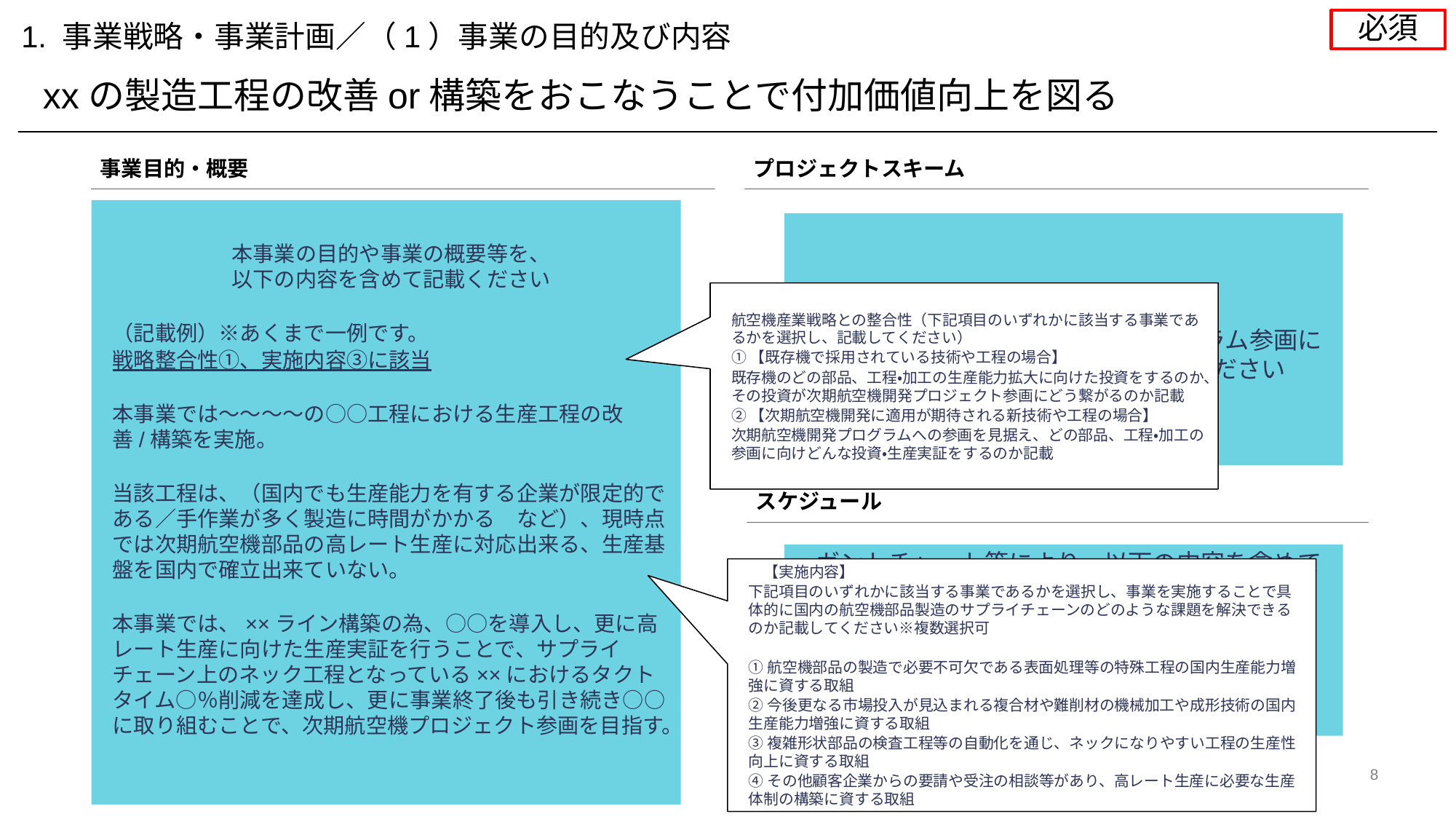

必須
1. 事業戦略・事業計画／（1）事業の目的及び内容
xxの製造工程の改善or構築をおこなうことで付加価値向上を図る
事業目的・概要
プロジェクトスキーム
本事業の目的や事業の概要等を、
以下の内容を含めて記載ください

（記載例）※あくまで一例です。
戦略整合性①、実施内容③に該当

本事業では～～～～の○○工程における生産工程の改善/構築を実施。

当該工程は、（国内でも生産能力を有する企業が限定的である／手作業が多く製造に時間がかかる　など）、現時点では次期航空機部品の高レート生産に対応出来る、生産基盤を国内で確立出来ていない。

本事業では、××ライン構築の為、○○を導入し、更に高レート生産に向けた生産実証を行うことで、サプライチェーン上のネック工程となっている××におけるタクトタイム○％削減を達成し、更に事業終了後も引き続き○○に取り組むことで、次期航空機プロジェクト参画を目指す。

本事業の位置付けや
事業終了後の次期航空機開発プログラム参画に
向けたスキームの概略等を記載ください
航空機産業戦略との整合性（下記項目のいずれかに該当する事業であるかを選択し、記載してください）
①【既存機で採用されている技術や工程の場合】
既存機のどの部品、工程・加工の生産能力拡大に向けた投資をするのか、その投資が次期航空機開発プロジェクト参画にどう繋がるのか記載
②【次期航空機開発に適用が期待される新技術や工程の場合】
次期航空機開発プログラムへの参画を見据え、どの部品、工程・加工の参画に向けどんな投資・生産実証をするのか記載
スケジュール
ガントチャート等により、以下の内容を含めて
記載ください
設備投資・認証取得のスケジュール
上記「プロジェクトスキーム」に紐づく間接補助事業終了後の次期航空機開発プログラム参画に向けたスケジュール
毎年度のマイルストーン
　【実施内容】
下記項目のいずれかに該当する事業であるかを選択し、事業を実施することで具体的に国内の航空機部品製造のサプライチェーンのどのような課題を解決できるのか記載してください※複数選択可

①航空機部品の製造で必要不可欠である表面処理等の特殊工程の国内生産能力増強に資する取組
②今後更なる市場投入が見込まれる複合材や難削材の機械加工や成形技術の国内生産能力増強に資する取組
③複雑形状部品の検査工程等の自動化を通じ、ネックになりやすい工程の生産性向上に資する取組
④その他顧客企業からの要請や受注の相談等があり、高レート生産に必要な生産体制の構築に資する取組